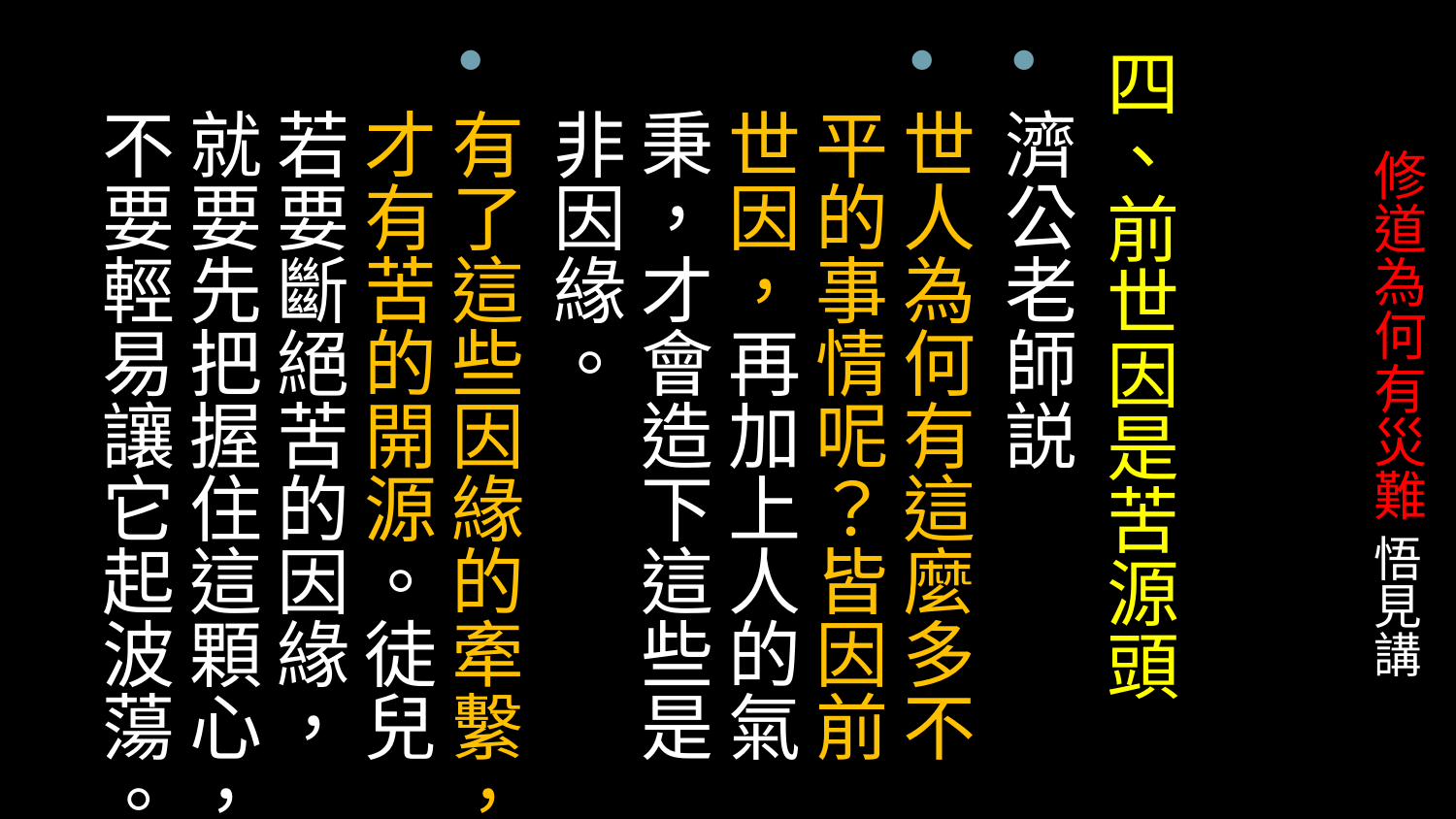

四、前世因是苦源頭
濟公老師説
世人為何有這麼多不平的事情呢？皆因前世因，再加上人的氣秉，才會造下這些是非因緣。
有了這些因緣的牽繫，才有苦的開源。徒兒若要斷絕苦的因緣，就要先把握住這顆心，不要輕易讓它起波蕩。

# 修道為何有災難 悟見講